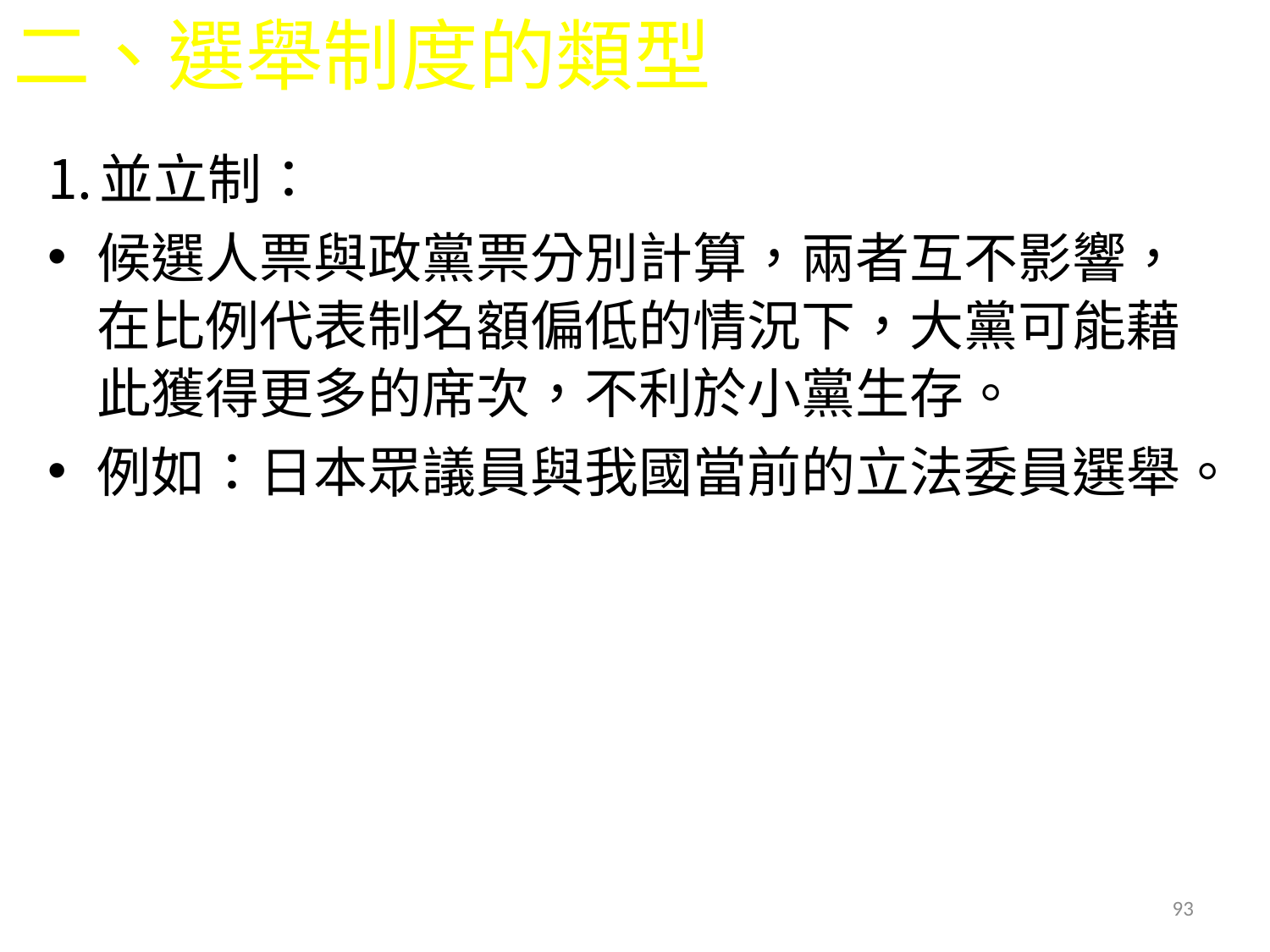

# 二、選舉制度的類型
並立制：
候選人票與政黨票分別計算，兩者互不影響，在比例代表制名額偏低的情況下，大黨可能藉此獲得更多的席次，不利於小黨生存。
例如：日本眾議員與我國當前的立法委員選舉。
93